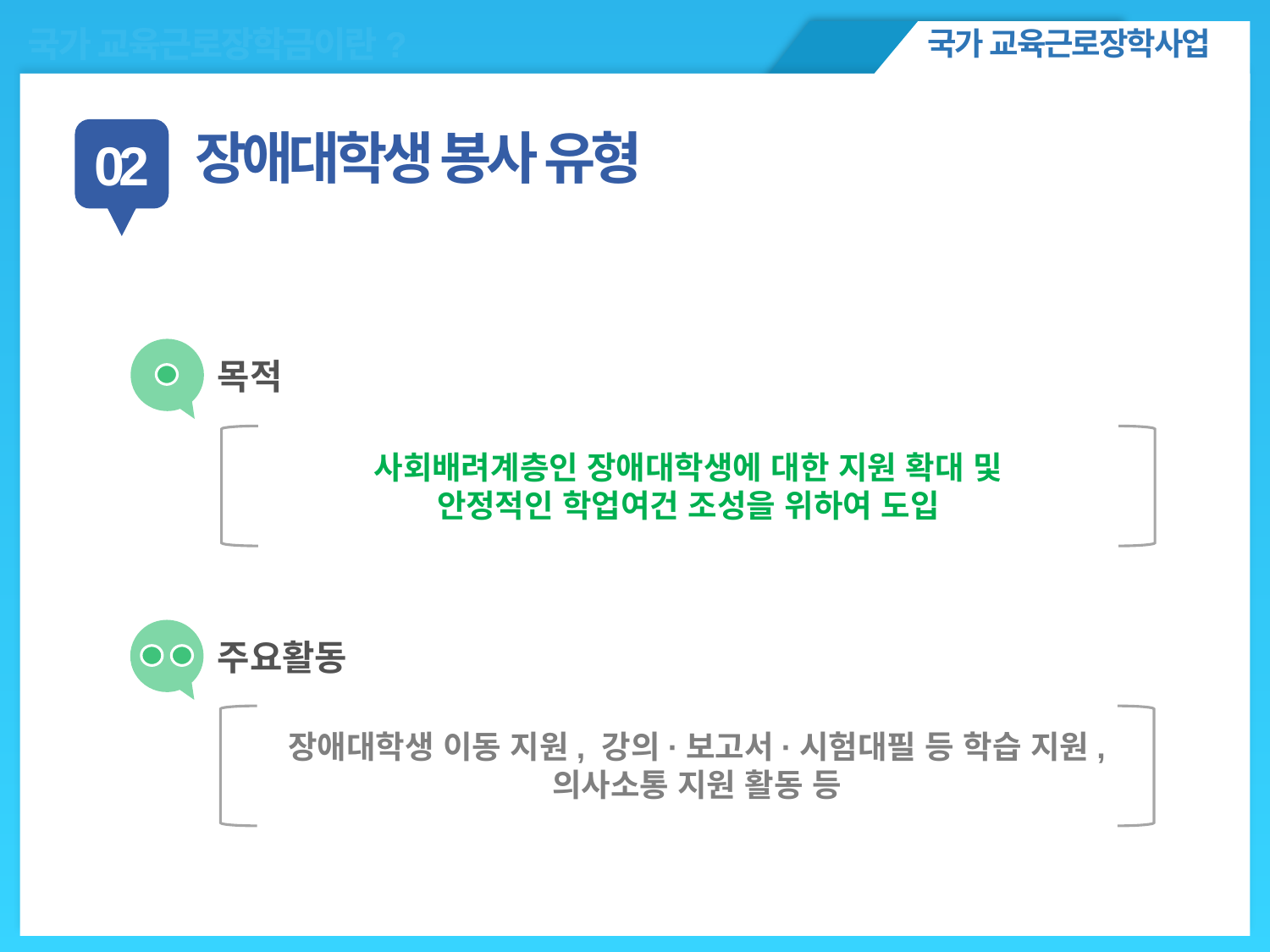

ㅇㅁㄴㅇㄴㅇ
국가 교육근로장학금이란?
국가 교육근로장학사업

장애대학생 봉사 유형
02

목적

사회배려계층인 장애대학생에 대한 지원 확대 및
안정적인 학업여건 조성을 위하여 도입

주요활동

장애대학생 이동 지원, 강의·보고서·시험대필 등 학습 지원,
의사소통 지원 활동 등